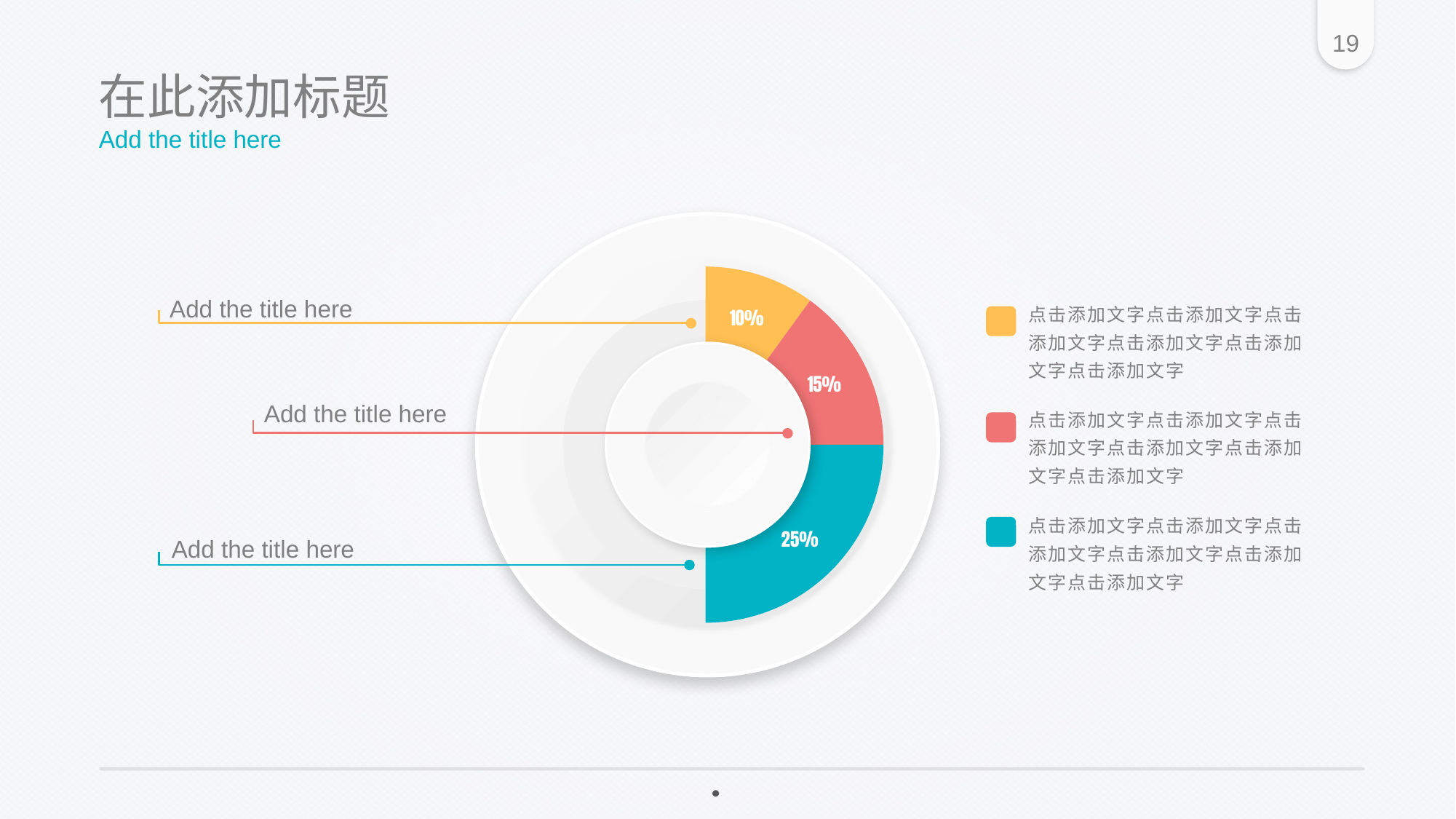

在此添加标题
Add the title here

### Chart

| Category | 销售额 |
|---|---|
| 第一季度 | 0.1 |
| 第二季度 | 0.15 |
| 第三季度 | 0.25 |
| 第四季度 | 0.5 |
Add the title here
点击添加文字点击添加文字点击添加文字点击添加文字点击添加文字点击添加文字

Add the title here
点击添加文字点击添加文字点击添加文字点击添加文字点击添加文字点击添加文字

点击添加文字点击添加文字点击添加文字点击添加文字点击添加文字点击添加文字

Add the title here